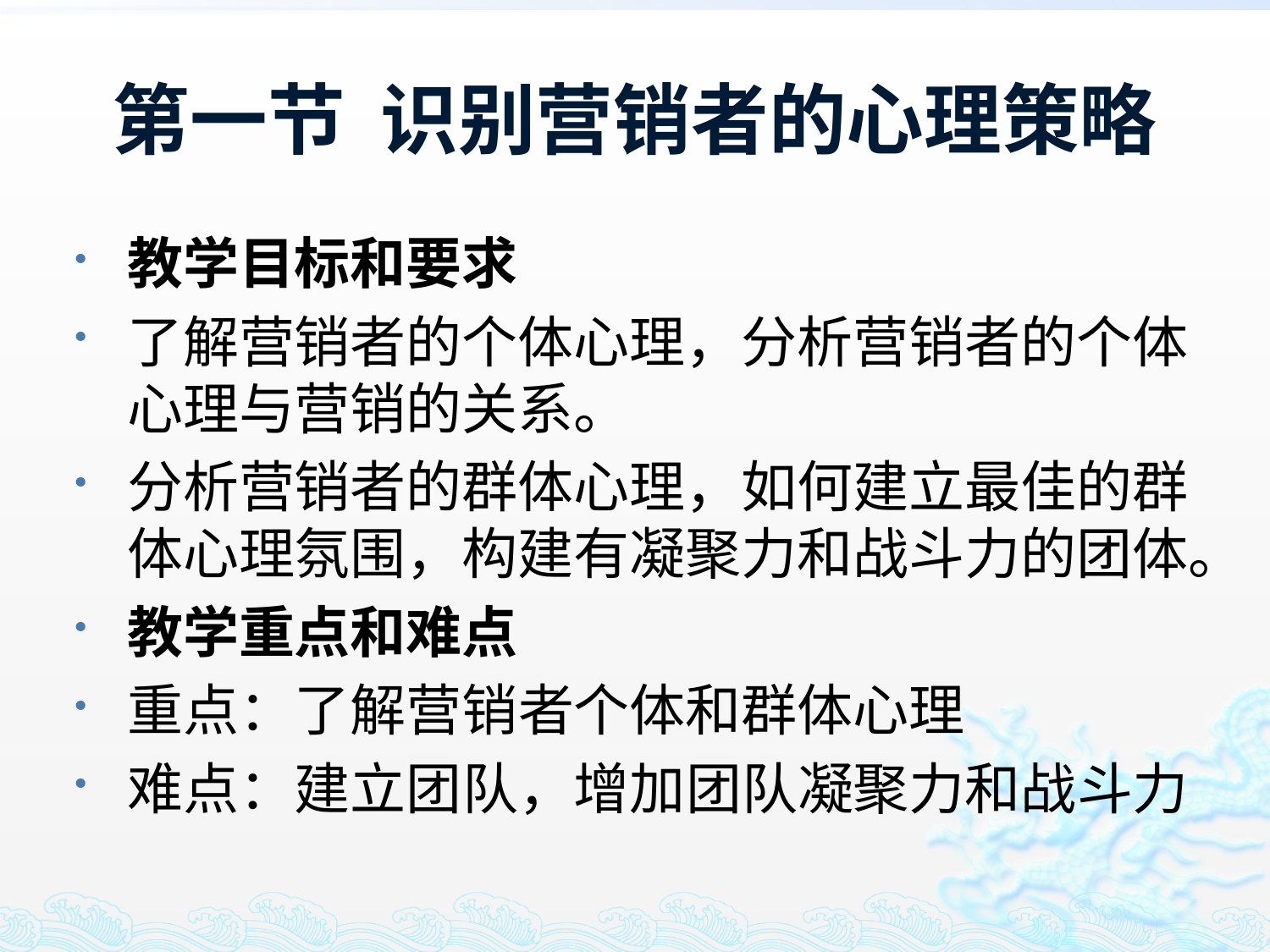

# 第一节  识别营销者的心理策略
教学目标和要求
了解营销者的个体心理，分析营销者的个体心理与营销的关系。
分析营销者的群体心理，如何建立最佳的群体心理氛围，构建有凝聚力和战斗力的团体。
教学重点和难点
重点：了解营销者个体和群体心理
难点：建立团队，增加团队凝聚力和战斗力